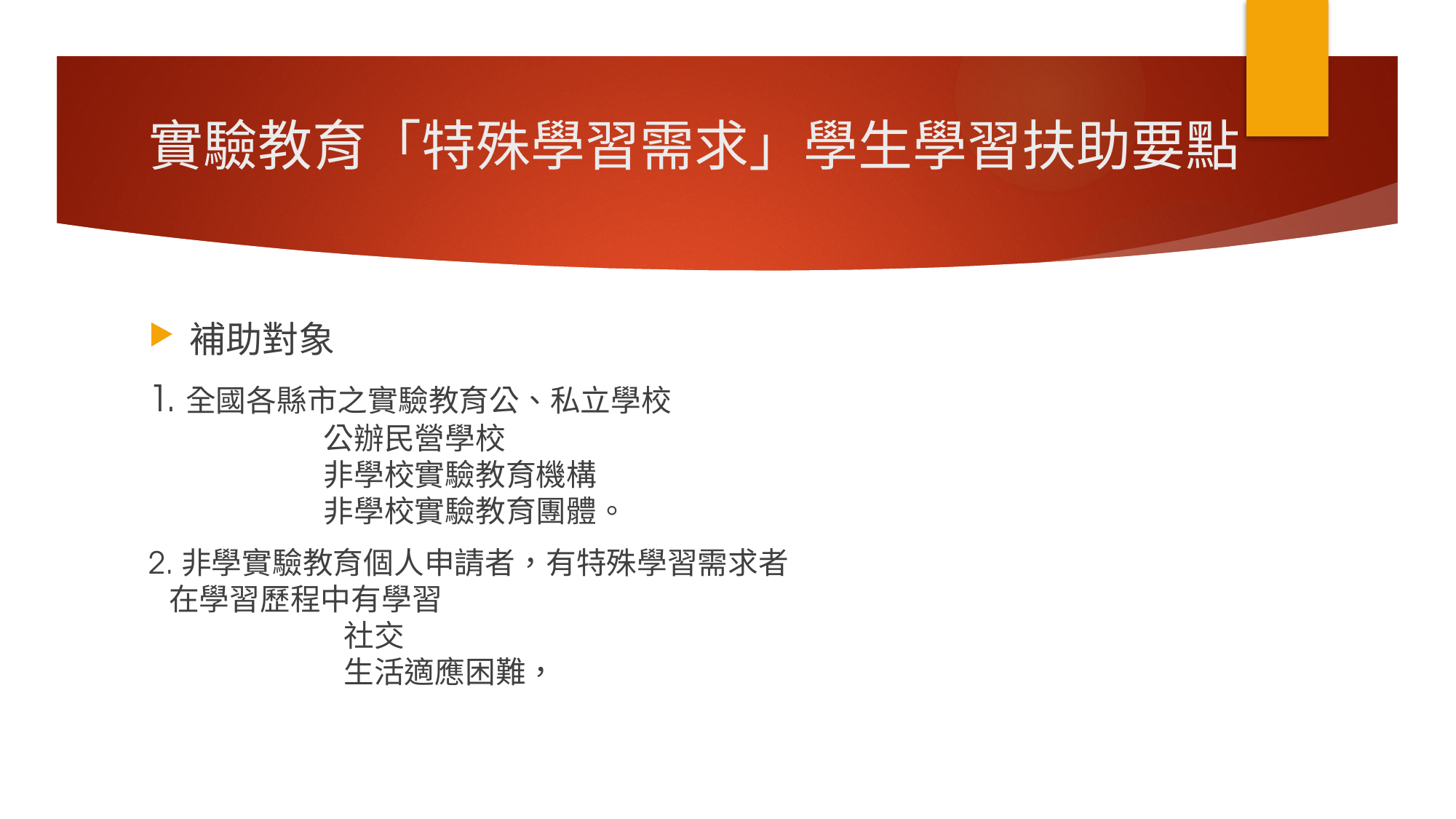

實驗教育「特殊學習需求」學生學習扶助要點
補助對象
1.全國各縣市之實驗教育公、私立學校
                          公辦民營學校
                          非學校實驗教育機構
                          非學校實驗教育團體。
2.非學實驗教育個人申請者，有特殊學習需求者
   在學習歷程中有學習
                             社交
                             生活適應困難，